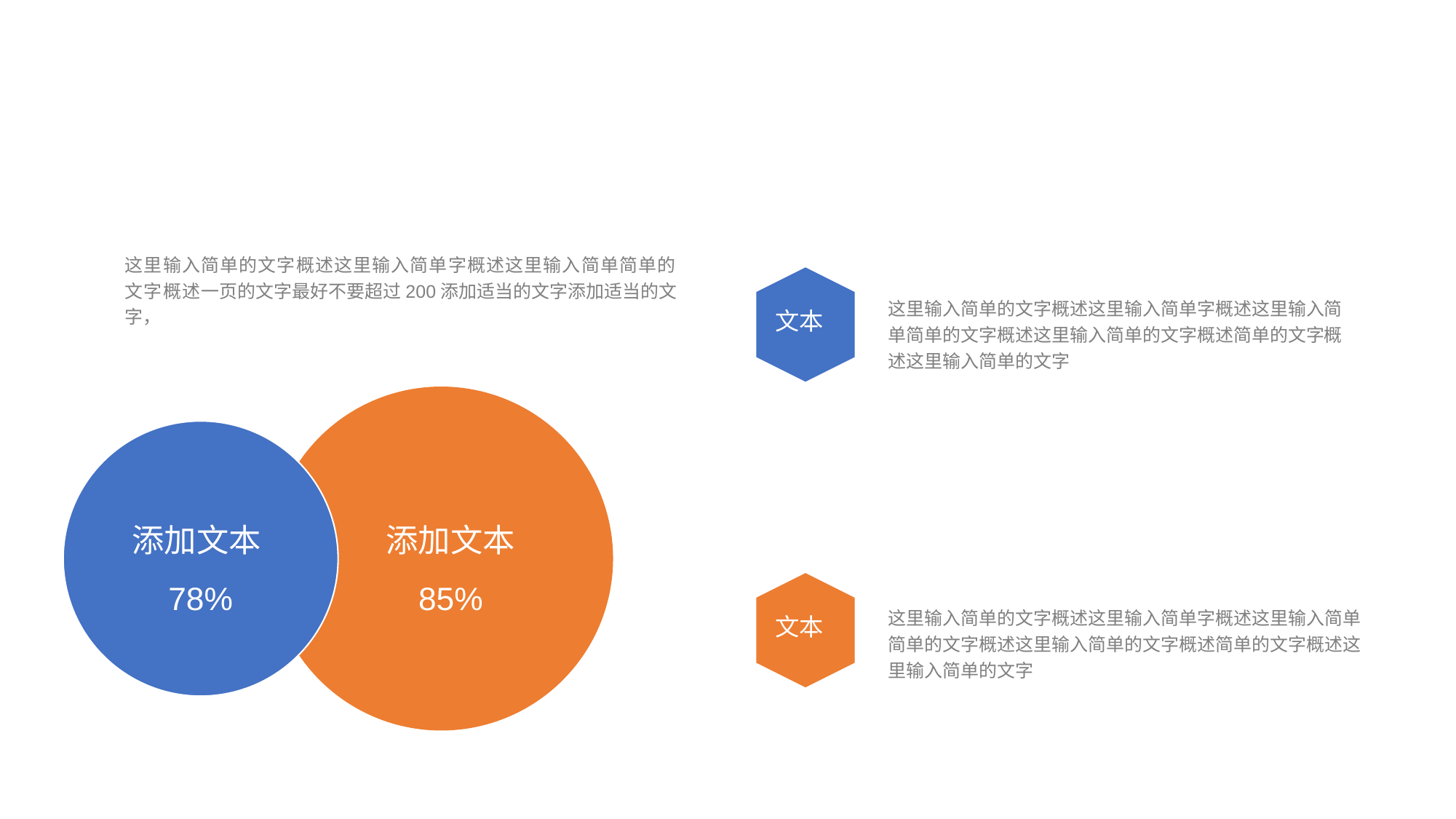

这里输入简单的文字概述这里输入简单字概述这里输入简单简单的文字概述一页的文字最好不要超过200添加适当的文字添加适当的文字，

文本
这里输入简单的文字概述这里输入简单字概述这里输入简单简单的文字概述这里输入简单的文字概述简单的文字概述这里输入简单的文字
添加文本
85%
添加文本78%

文本
这里输入简单的文字概述这里输入简单字概述这里输入简单简单的文字概述这里输入简单的文字概述简单的文字概述这里输入简单的文字